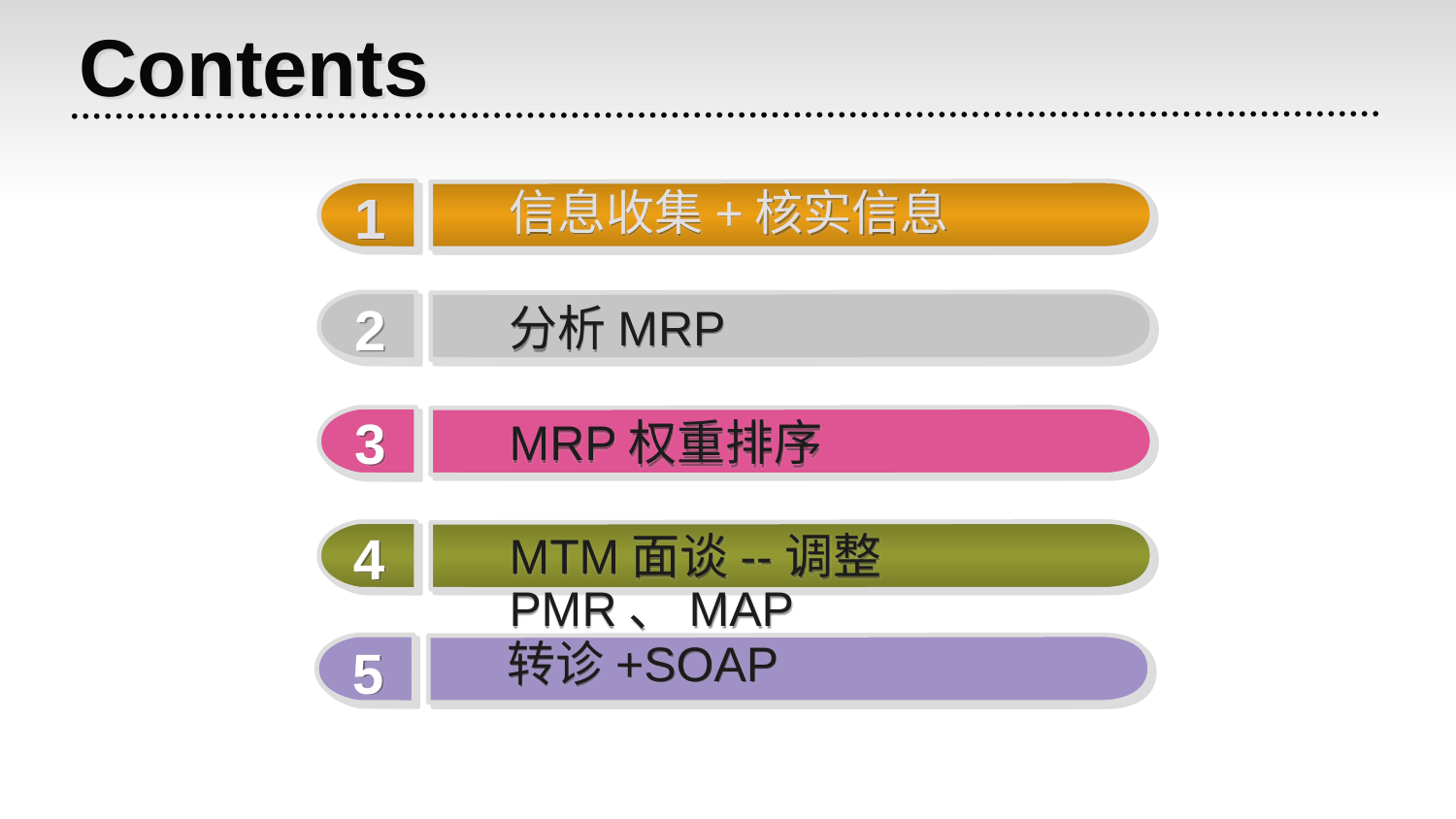

# Contents
1

信息收集+核实信息
2
分析MRP

3
MRP权重排序

4

MTM面谈--调整PMR、MAP
5
转诊+SOAP